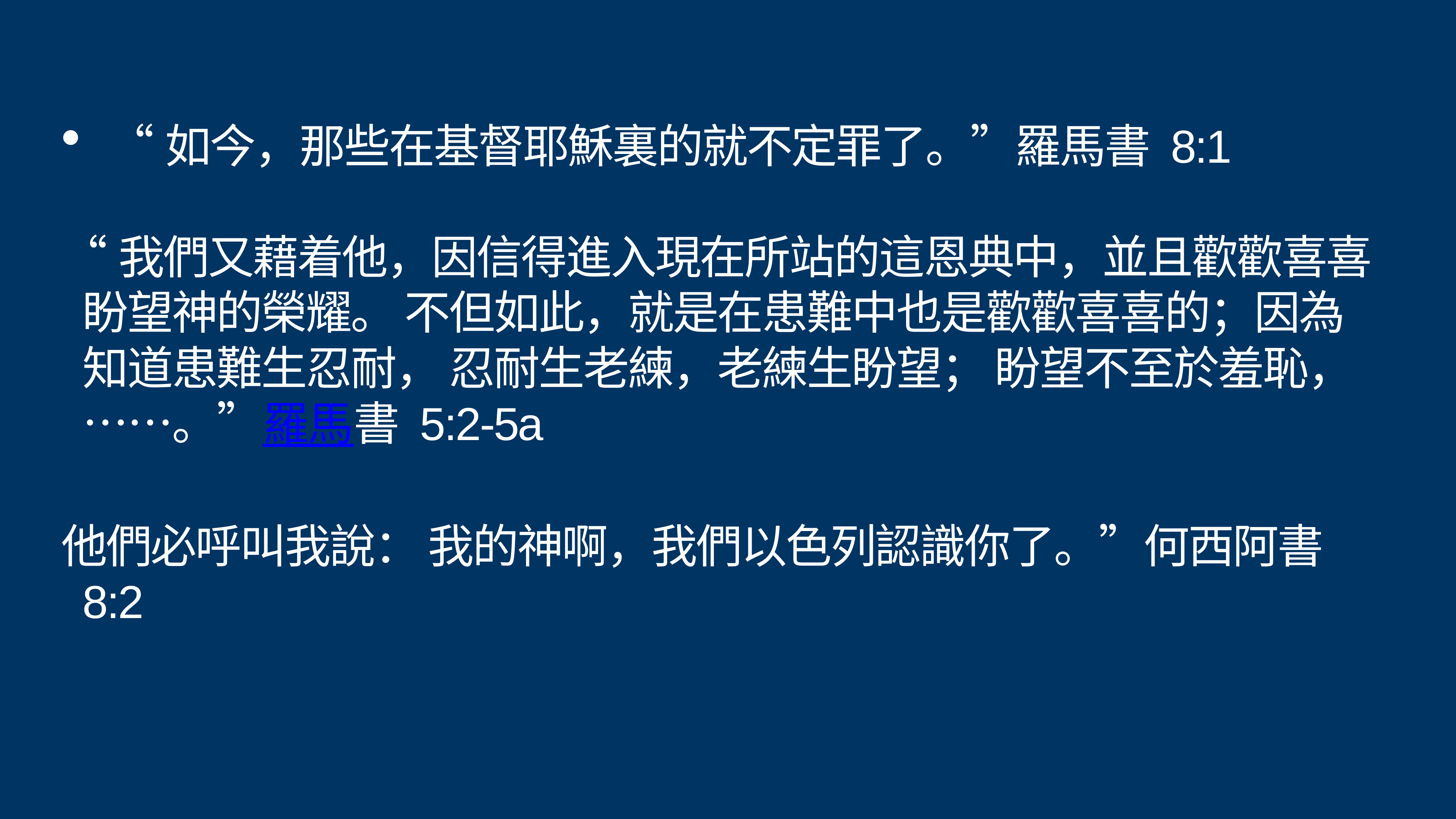

# “如今，那些在基督耶穌裏的就不定罪了。”羅馬書 8:1

“我們又藉着他，因信得進入現在所站的這恩典中，並且歡歡喜喜盼望神的榮耀。 不但如此，就是在患難中也是歡歡喜喜的；因為知道患難生忍耐， 忍耐生老練，老練生盼望； 盼望不至於羞恥，……。”羅馬書 5:2-5a

他們必呼叫我說： 我的神啊，我們以色列認識你了。”何西阿書 8:2